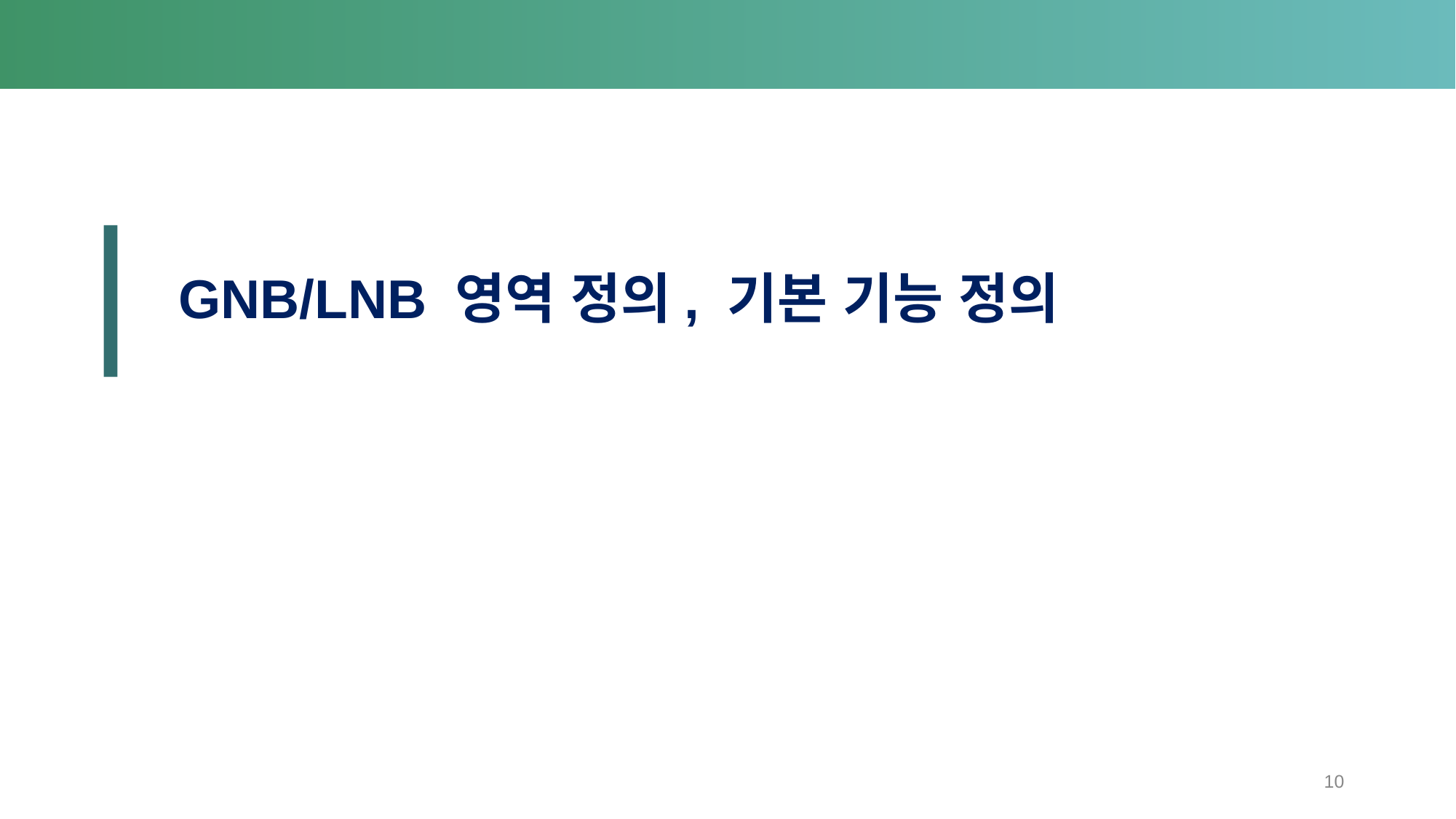

GNB/LNB 영역 정의, 기본 기능 정의
10